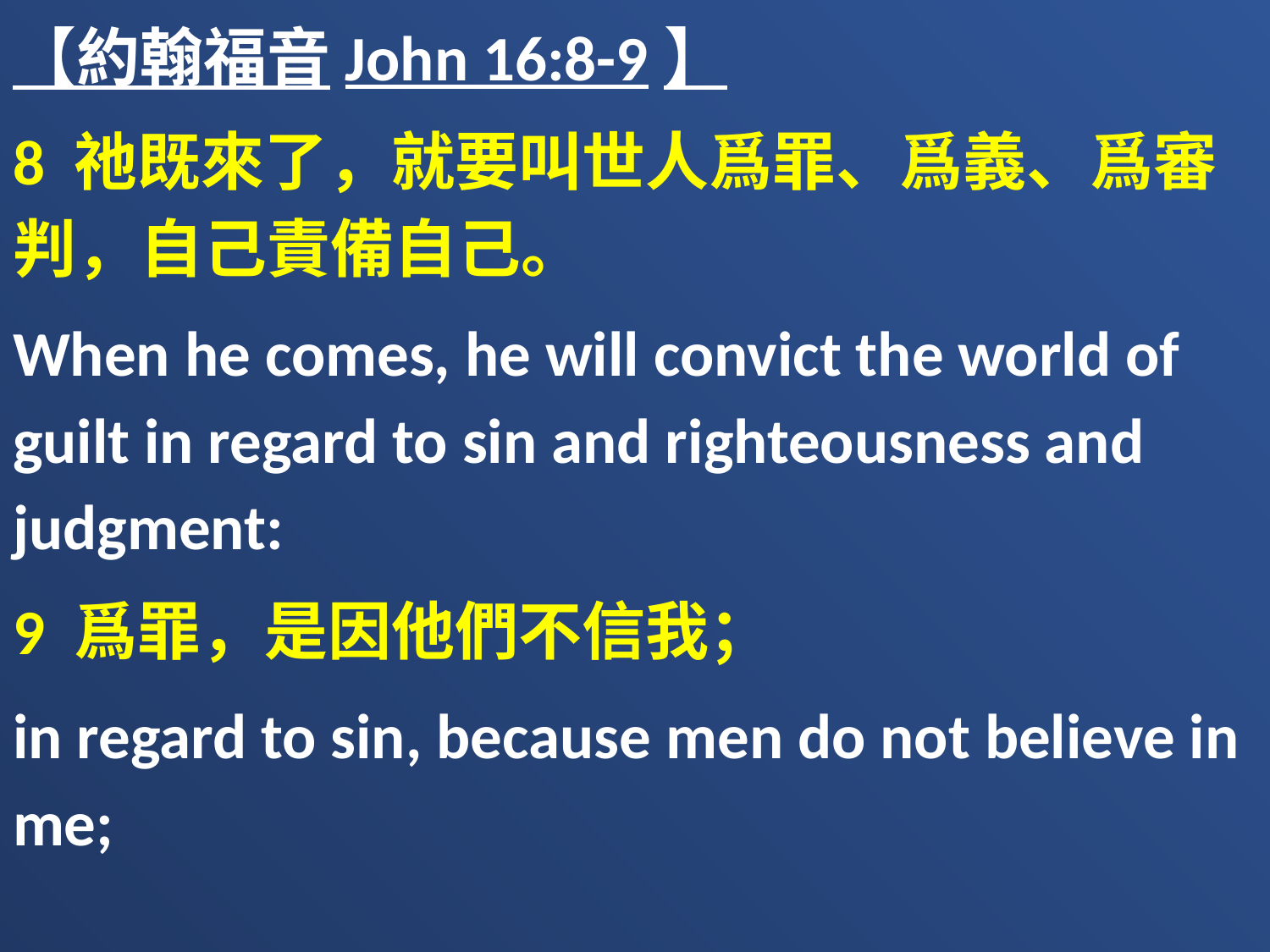

【約翰福音John 16:8-9】
8 祂既來了，就要叫世人爲罪、爲義、爲審判，自己責備自己。
When he comes, he will convict the world of guilt in regard to sin and righteousness and judgment:
9 爲罪，是因他們不信我；
in regard to sin, because men do not believe in me;